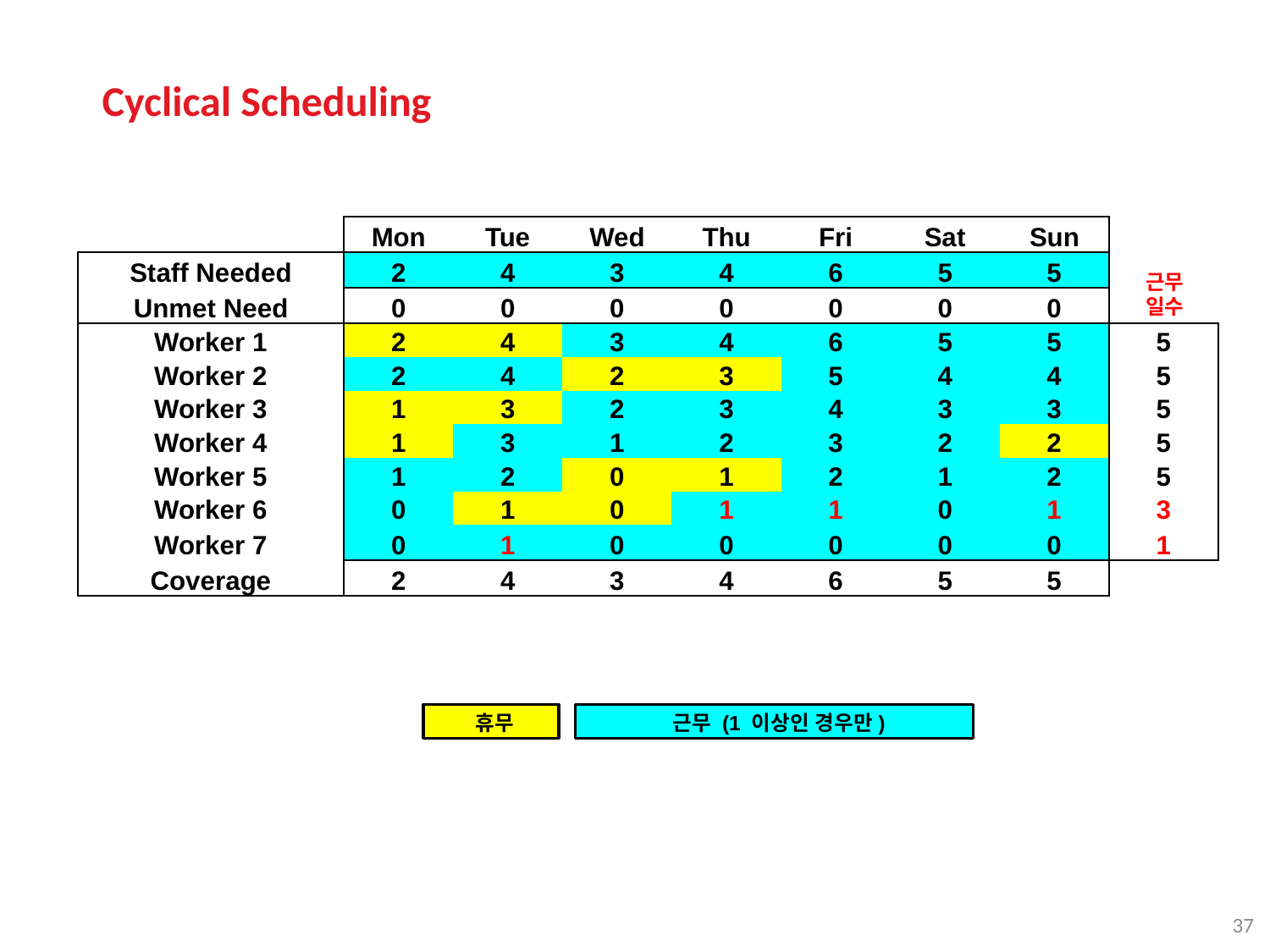

Cyclical Scheduling
|  | Mon | Tue | Wed | Thu | Fri | Sat | Sun |  |
| --- | --- | --- | --- | --- | --- | --- | --- | --- |
| Staff Needed | 2 | 4 | 3 | 4 | 6 | 5 | 5 |  |
| Unmet Need | 0 | 0 | 0 | 0 | 0 | 0 | 0 |  |
| Worker 1 | 2 | 4 | 3 | 4 | 6 | 5 | 5 | 5 |
| Worker 2 | 2 | 4 | 2 | 3 | 5 | 4 | 4 | 5 |
| Worker 3 | 1 | 3 | 2 | 3 | 4 | 3 | 3 | 5 |
| Worker 4 | 1 | 3 | 1 | 2 | 3 | 2 | 2 | 5 |
| Worker 5 | 1 | 2 | 0 | 1 | 2 | 1 | 2 | 5 |
| Worker 6 | 0 | 1 | 0 | 1 | 1 | 0 | 1 | 3 |
| Worker 7 | 0 | 1 | 0 | 0 | 0 | 0 | 0 | 1 |
| Coverage | 2 | 4 | 3 | 4 | 6 | 5 | 5 |  |
|  |  |  |  |  |  |  |  |  |
근무
일수
휴무
근무 (1 이상인 경우만)

37